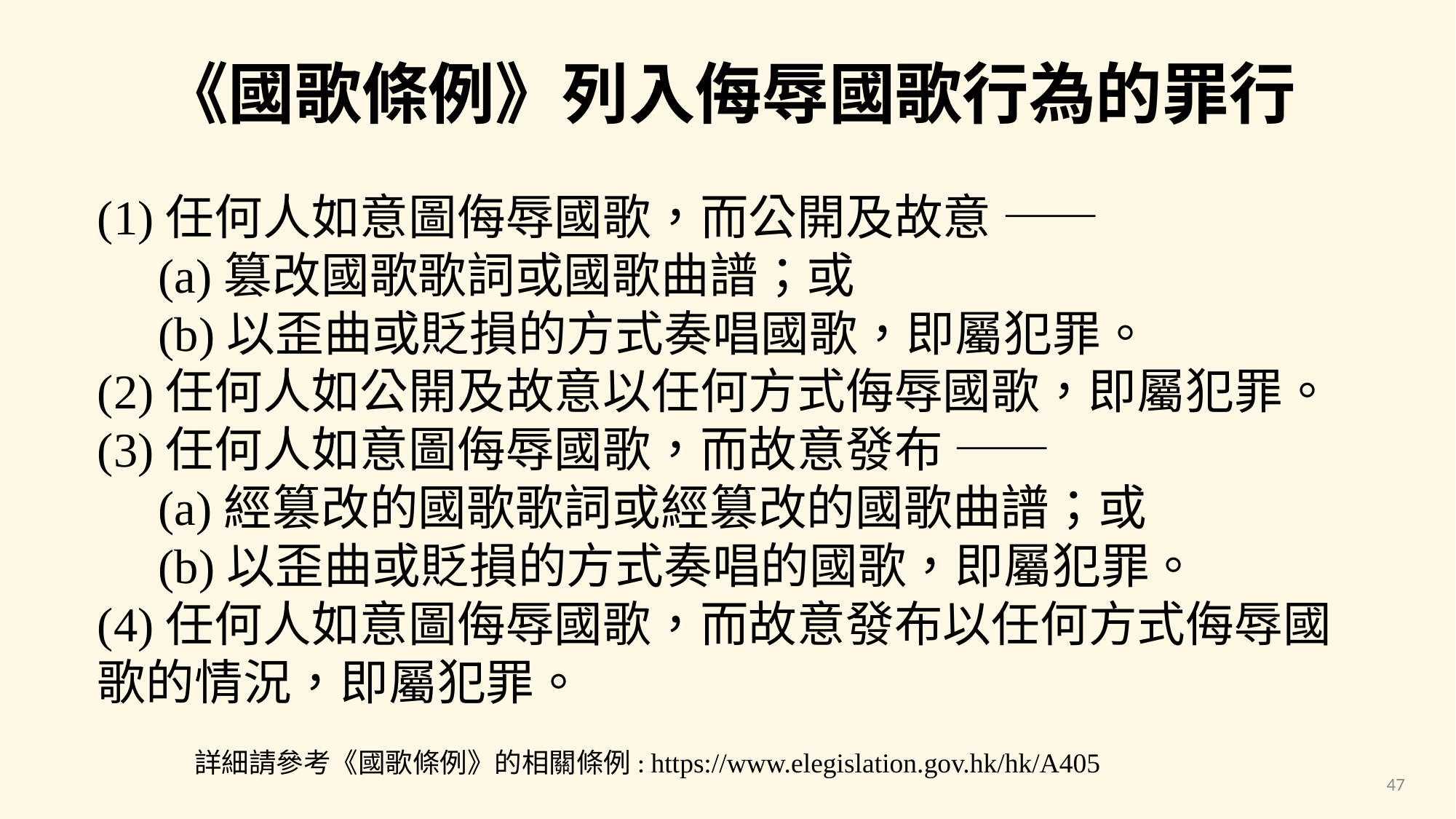

《國歌條例》列入侮辱國歌行為的罪行

(1)任何人如意圖侮辱國歌，而公開及故意 ——
     (a)篡改國歌歌詞或國歌曲譜；或
     (b)以歪曲或貶損的方式奏唱國歌，即屬犯罪。
(2)任何人如公開及故意以任何方式侮辱國歌，即屬犯罪。
(3)任何人如意圖侮辱國歌，而故意發布 ——
     (a)經篡改的國歌歌詞或經篡改的國歌曲譜；或
     (b)以歪曲或貶損的方式奏唱的國歌，即屬犯罪。
(4)任何人如意圖侮辱國歌，而故意發布以任何方式侮辱國歌的情況，即屬犯罪。
詳細請參考《國歌條例》的相關條例: https://www.elegislation.gov.hk/hk/A405
47